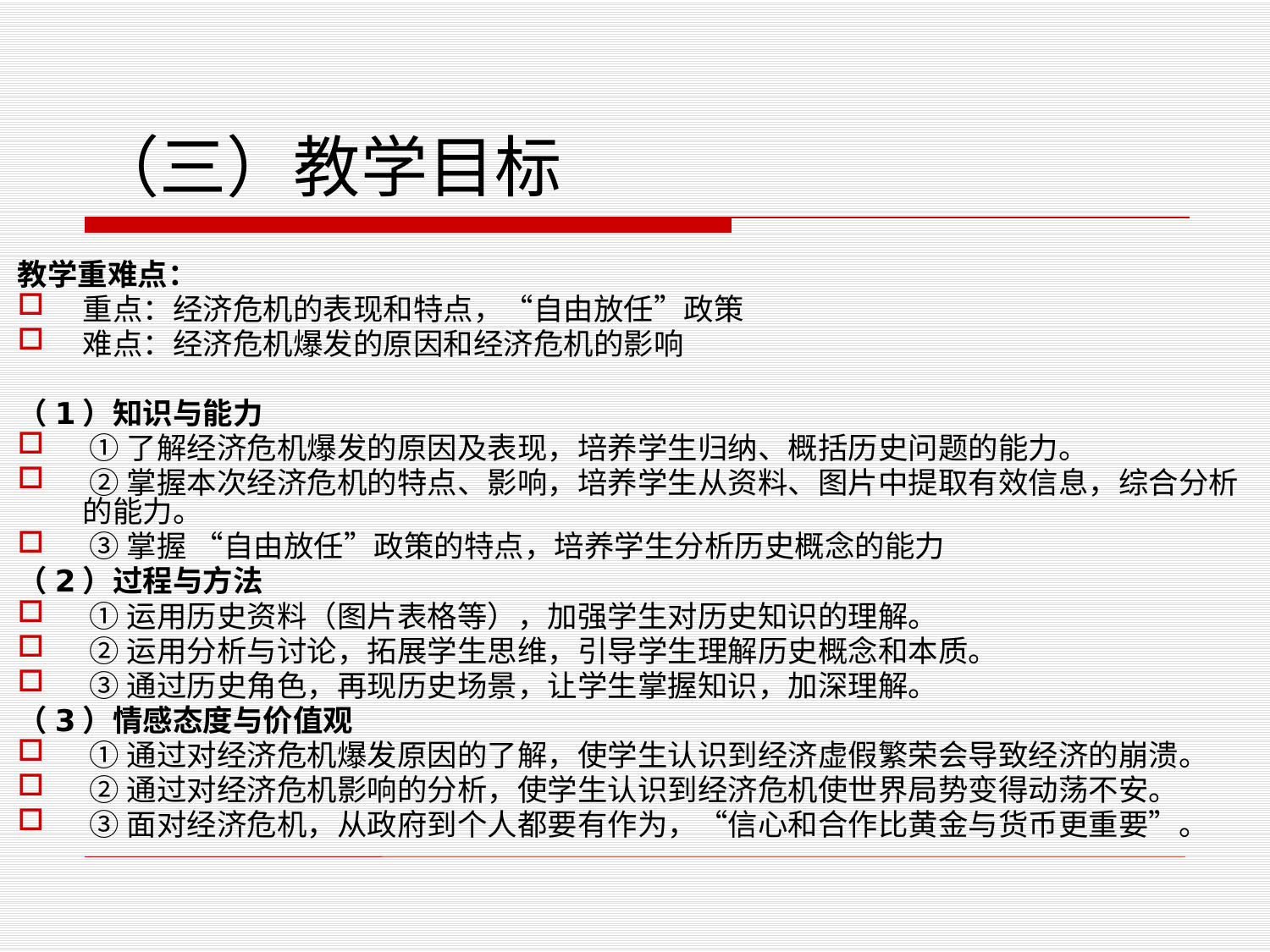

# （三）教学目标
教学重难点：
重点：经济危机的表现和特点，“自由放任”政策
难点：经济危机爆发的原因和经济危机的影响

（1）知识与能力
 ①了解经济危机爆发的原因及表现，培养学生归纳、概括历史问题的能力。
 ②掌握本次经济危机的特点、影响，培养学生从资料、图片中提取有效信息，综合分析的能力。
 ③掌握 “自由放任”政策的特点，培养学生分析历史概念的能力
（2）过程与方法
 ①运用历史资料（图片表格等），加强学生对历史知识的理解。
 ②运用分析与讨论，拓展学生思维，引导学生理解历史概念和本质。
 ③通过历史角色，再现历史场景，让学生掌握知识，加深理解。
（3）情感态度与价值观
 ①通过对经济危机爆发原因的了解，使学生认识到经济虚假繁荣会导致经济的崩溃。
 ②通过对经济危机影响的分析，使学生认识到经济危机使世界局势变得动荡不安。
 ③面对经济危机，从政府到个人都要有作为，“信心和合作比黄金与货币更重要”。